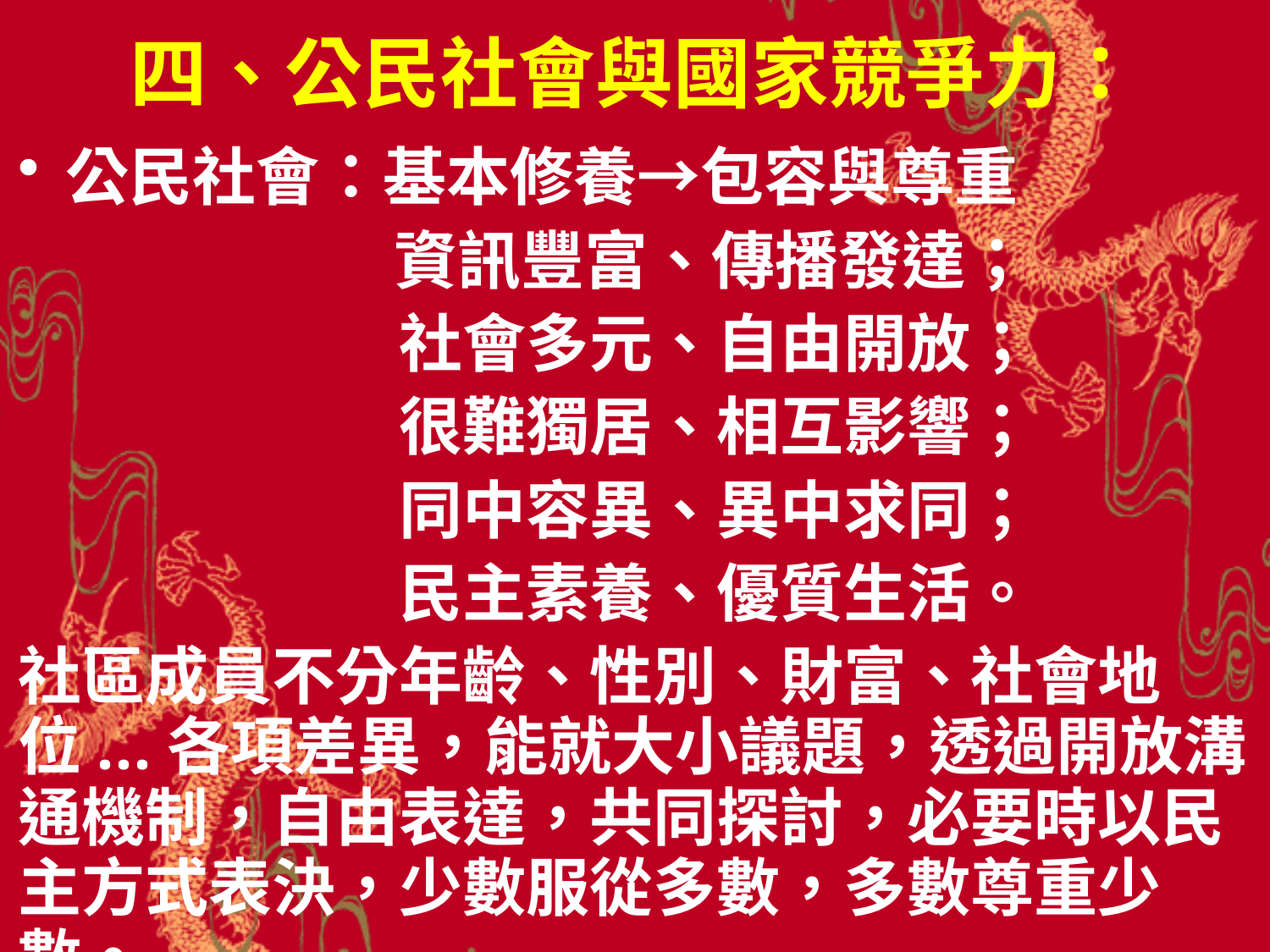

# 四、公民社會與國家競爭力：
公民社會：基本修養→包容與尊重
   　　　　　資訊豐富、傳播發達；
　　　　　　社會多元、自由開放；
　　　　　　很難獨居、相互影響；
　　　　　　同中容異、異中求同；
　　　　　　民主素養、優質生活。
社區成員不分年齡、性別、財富、社會地位...各項差異，能就大小議題，透過開放溝通機制，自由表達，共同探討，必要時以民主方式表決，少數服從多數，多數尊重少數。